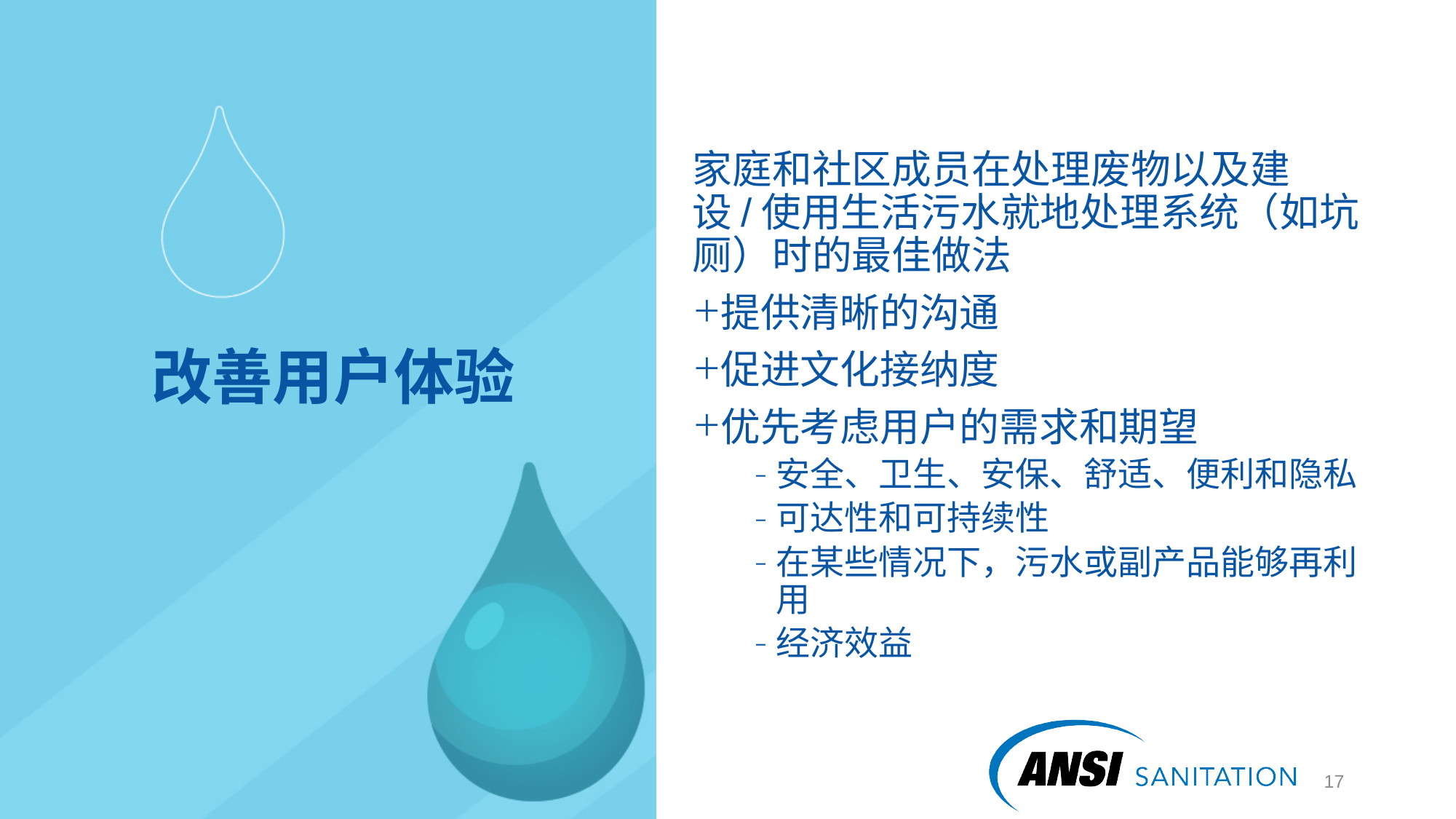

家庭和社区成员在处理废物以及建设/使用生活污水就地处理系统（如坑厕）时的最佳做法
提供清晰的沟通
促进文化接纳度
优先考虑用户的需求和期望
安全、卫生、安保、舒适、便利和隐私
可达性和可持续性
在某些情况下，污水或副产品能够再利用
经济效益

# 改善用户体验
17